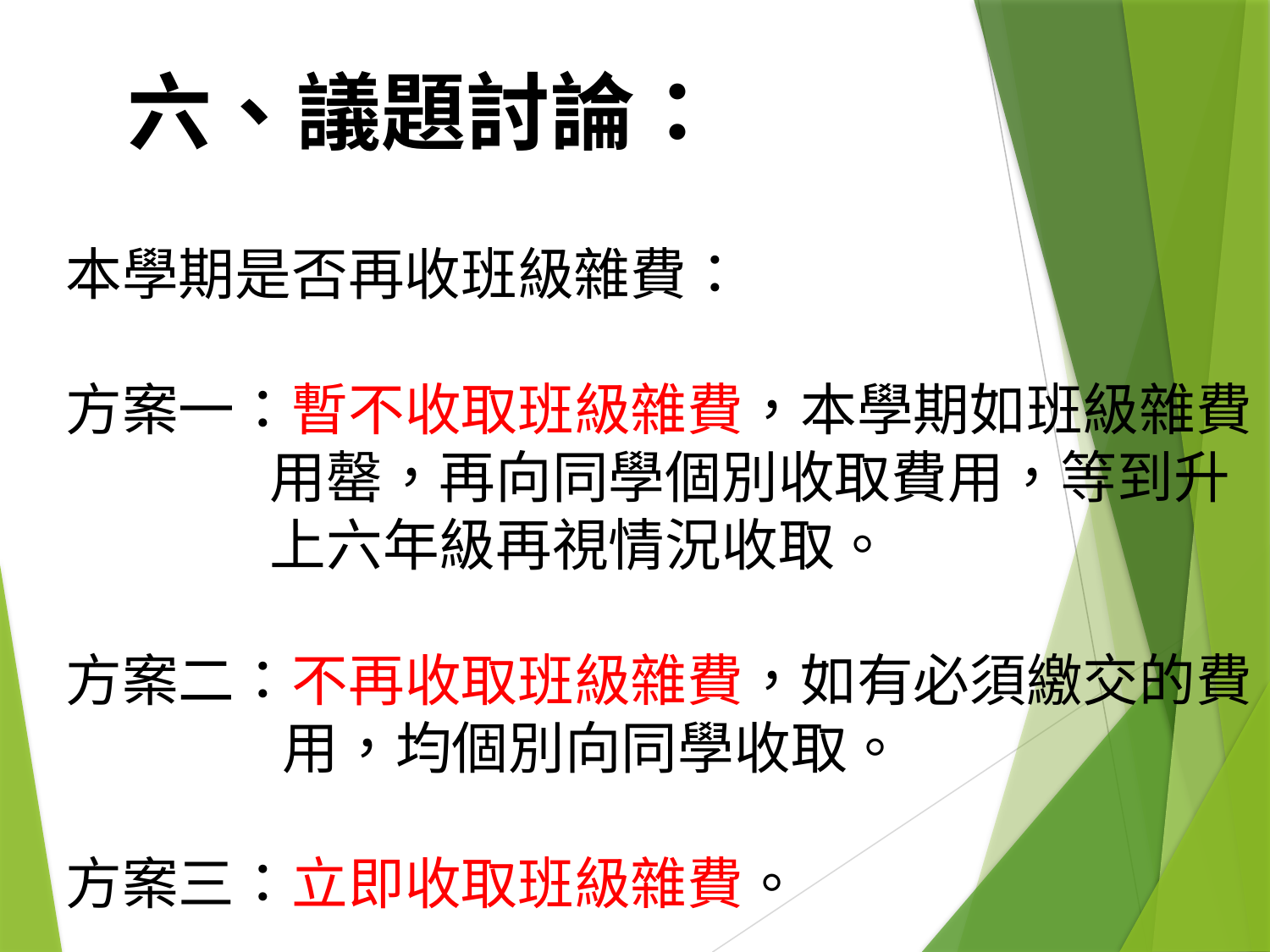

六、議題討論：
本學期是否再收班級雜費：

方案一：暫不收取班級雜費，本學期如班級雜費
               用罄，再向同學個別收取費用，等到升
               上六年級再視情況收取。

方案二：不再收取班級雜費，如有必須繳交的費
                用，均個別向同學收取。

方案三：立即收取班級雜費。